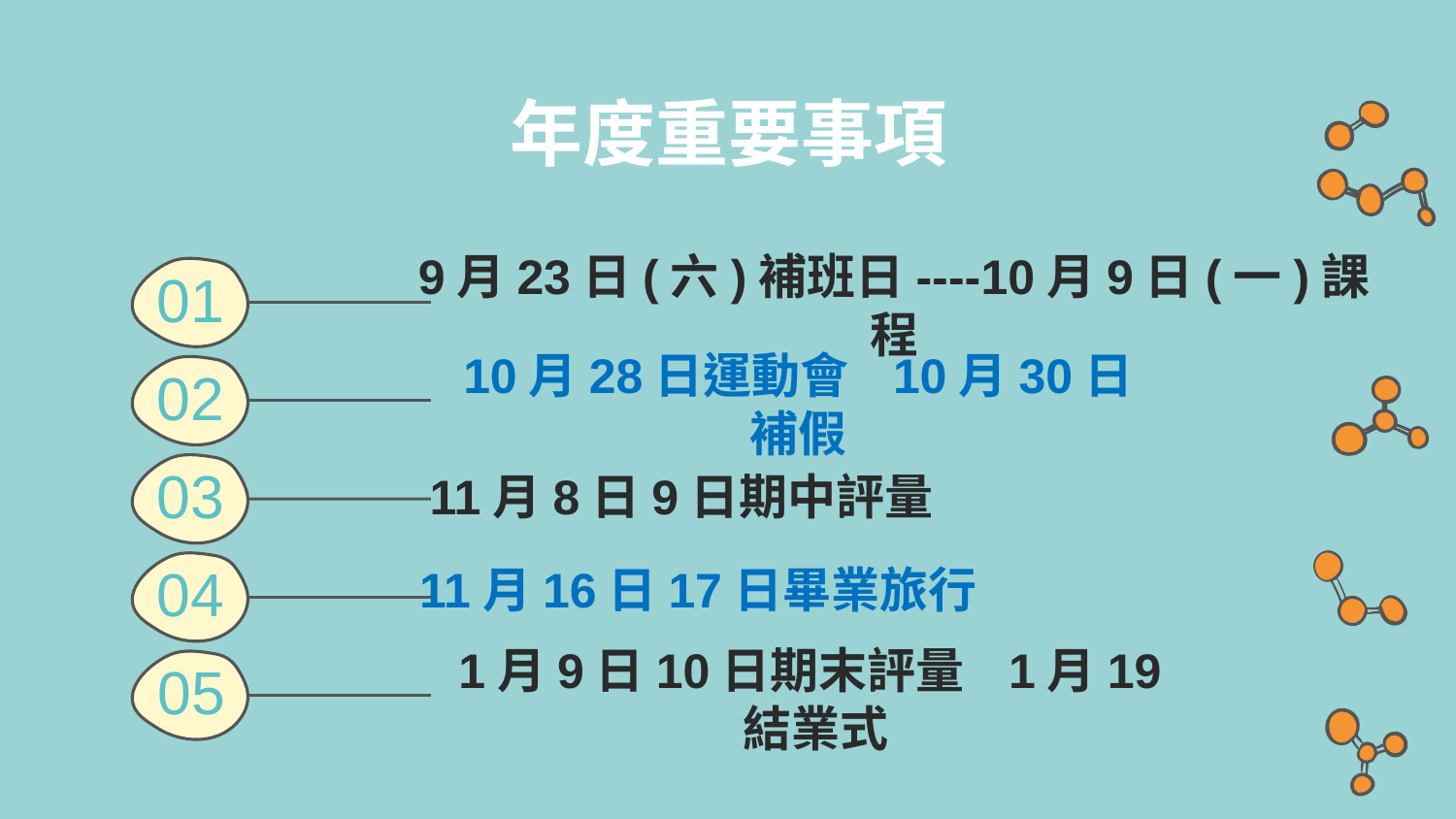

# 年度重要事項

01
9月23日(六)補班日----10月9日(一)課程

02
10月28日運動會   10月30日補假

03
11月8日9日期中評量

11月16日17日畢業旅行

04

05
1月9日10日期末評量   1月19結業式